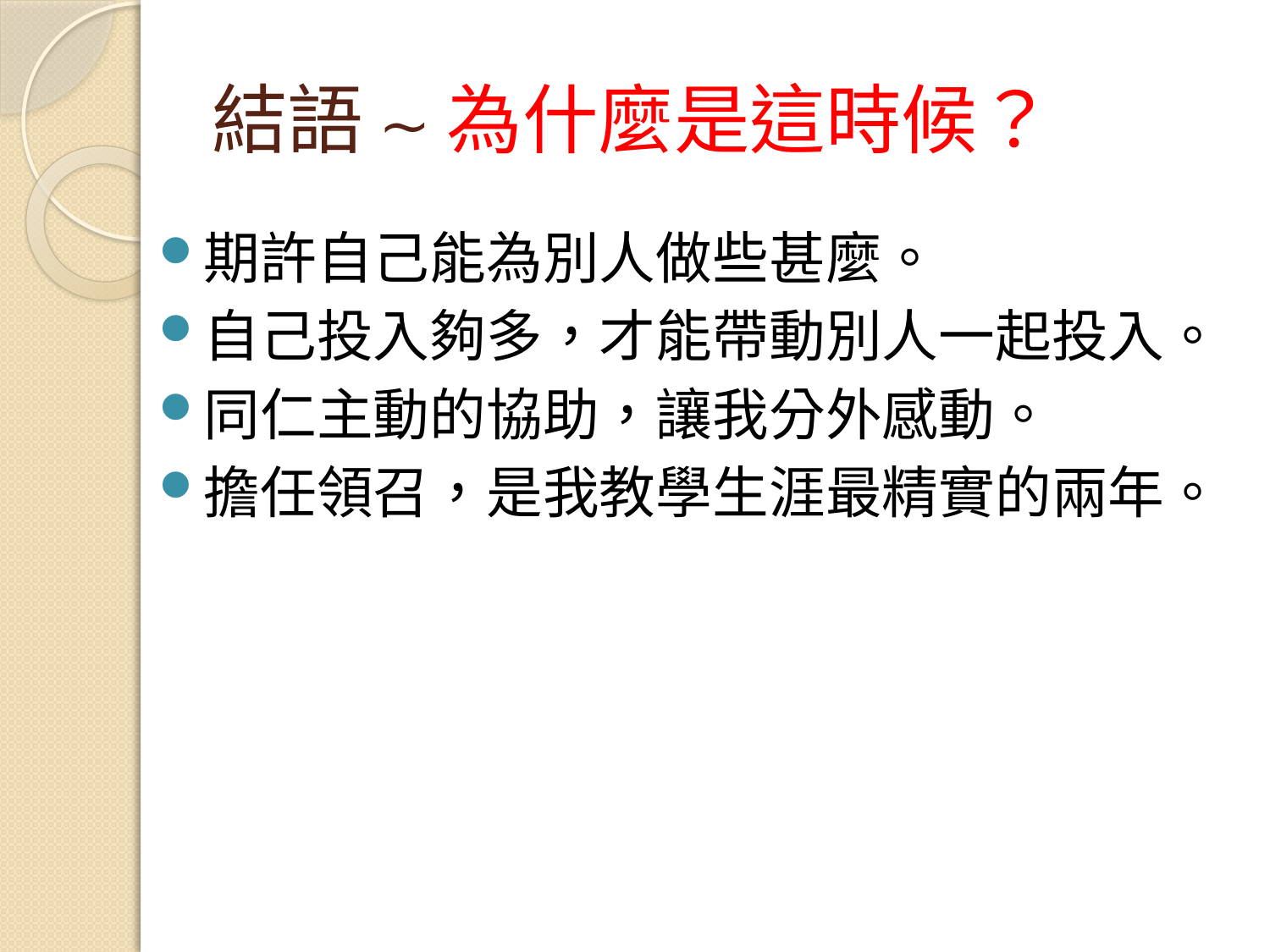

# 結語~為什麼是這時候？
期許自己能為別人做些甚麼。
自己投入夠多，才能帶動別人一起投入。
同仁主動的協助，讓我分外感動。
擔任領召，是我教學生涯最精實的兩年。